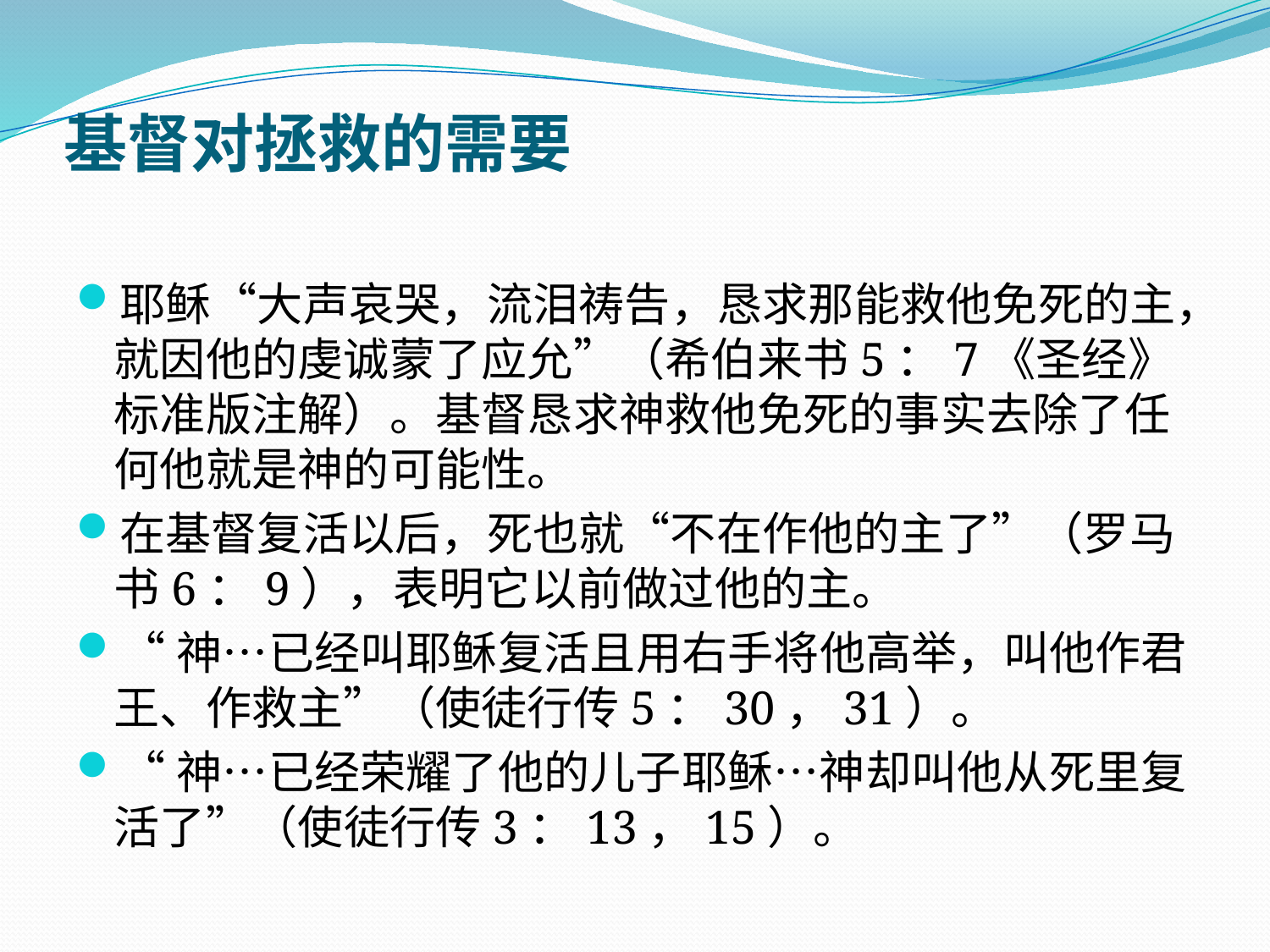

# 基督对拯救的需要
耶稣“大声哀哭，流泪祷告，恳求那能救他免死的主，就因他的虔诚蒙了应允”（希伯来书5：7《圣经》标准版注解）。基督恳求神救他免死的事实去除了任何他就是神的可能性。
在基督复活以后，死也就“不在作他的主了”（罗马书6：9），表明它以前做过他的主。
“神…已经叫耶稣复活且用右手将他高举，叫他作君王、作救主”（使徒行传5：30，31）。
“神…已经荣耀了他的儿子耶稣…神却叫他从死里复活了”（使徒行传3：13，15）。